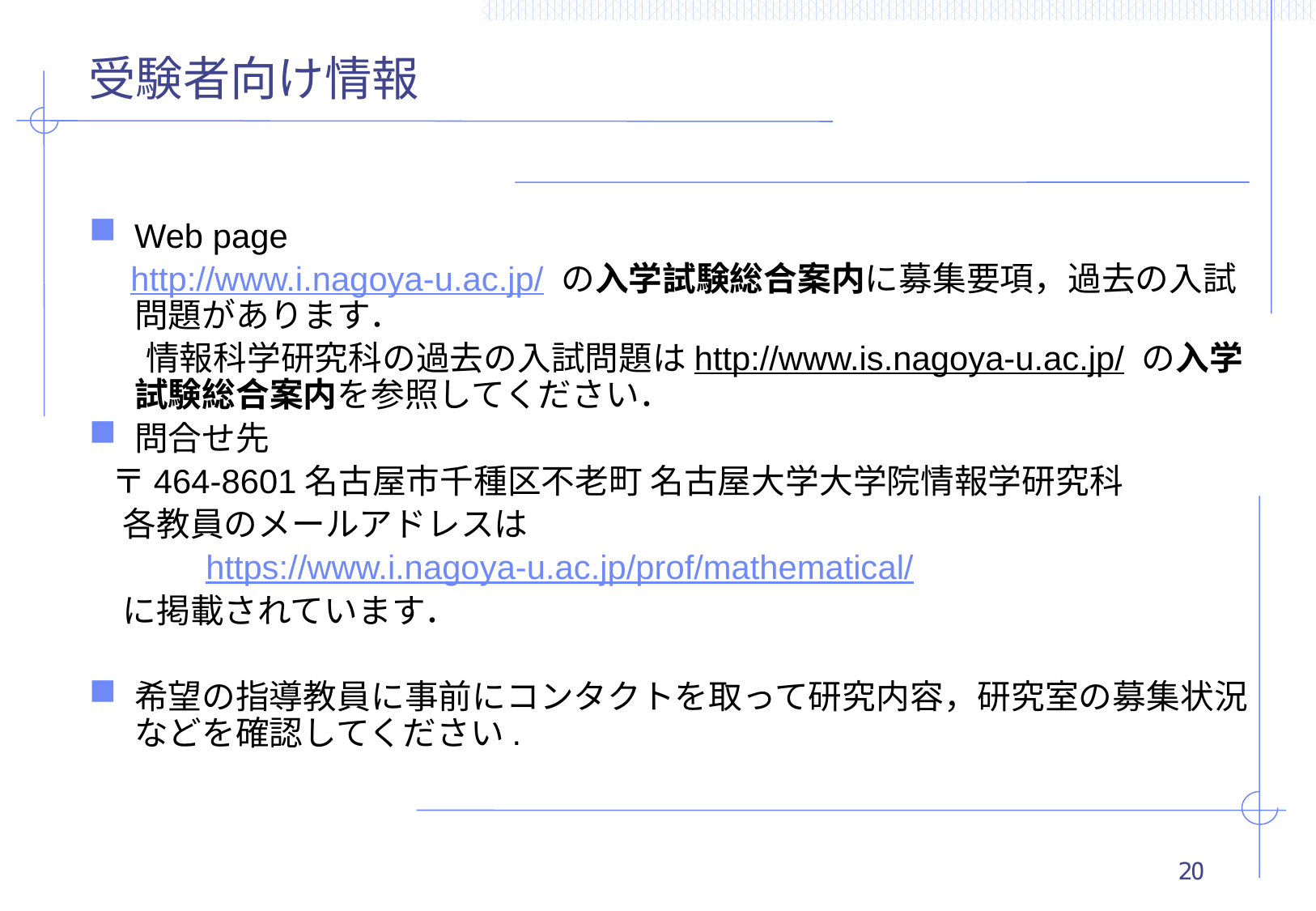

# 受験者向け情報
Web page
　http://www.i.nagoya-u.ac.jp/ の入学試験総合案内に募集要項，過去の入試問題があります．
  　情報科学研究科の過去の入試問題はhttp://www.is.nagoya-u.ac.jp/ の入学試験総合案内を参照してください．
問合せ先
  〒464-8601名古屋市千種区不老町 名古屋大学大学院情報学研究科
　各教員のメールアドレスは
　　　 https://www.i.nagoya-u.ac.jp/prof/mathematical/
　に掲載されています．

希望の指導教員に事前にコンタクトを取って研究内容，研究室の募集状況などを確認してください.

20